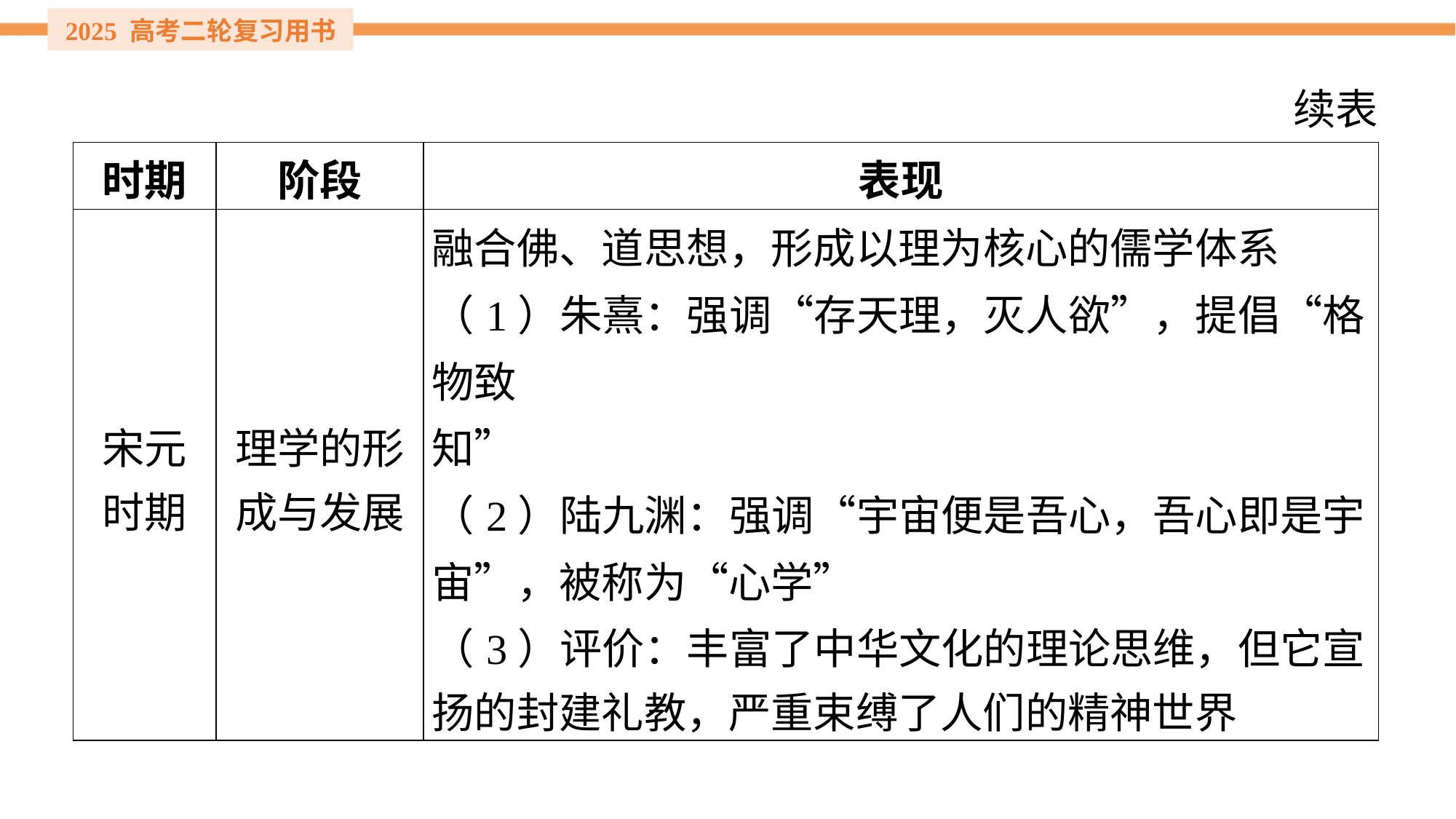

续表
| 时期 | 阶段 | 表现 |
| --- | --- | --- |
| 宋元 时期 | 理学的形 成与发展 | 融合佛、道思想，形成以理为核心的儒学体系 （1）朱熹：强调“存天理，灭人欲”，提倡“格物致 知” （2）陆九渊：强调“宇宙便是吾心，吾心即是宇 宙”，被称为“心学” （3）评价：丰富了中华文化的理论思维，但它宣 扬的封建礼教，严重束缚了人们的精神世界 |